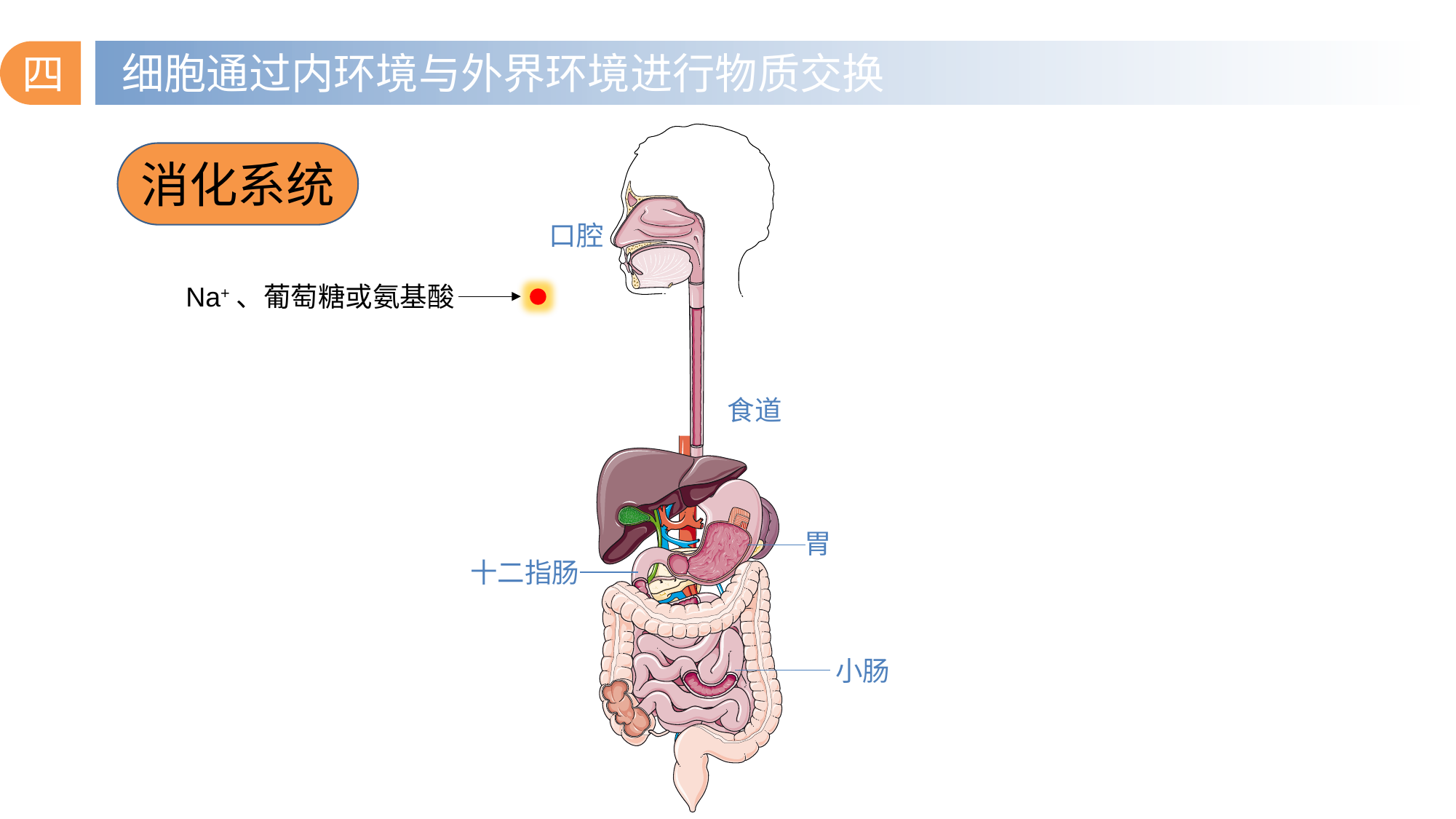

四
细胞通过内环境与外界环境进行物质交换

消化系统
口腔
Na+、葡萄糖或氨基酸

食道
胃
十二指肠
小肠